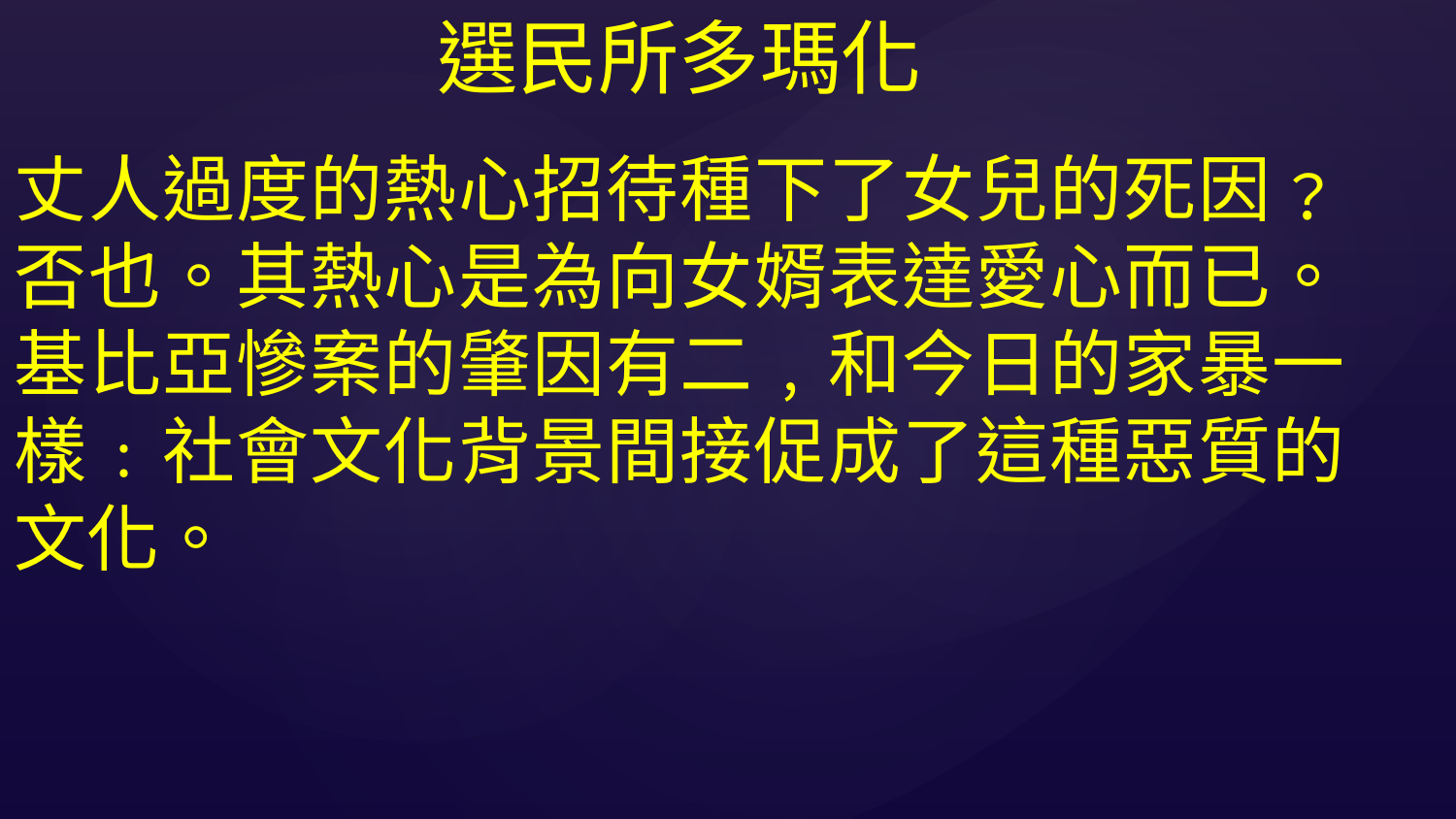

選民所多瑪化

丈人過度的熱心招待種下了女兒的死因﹖否也。其熱心是為向女婿表達愛心而已。基比亞慘案的肇因有二﹐和今日的家暴一樣﹕社會文化背景間接促成了這種惡質的文化。